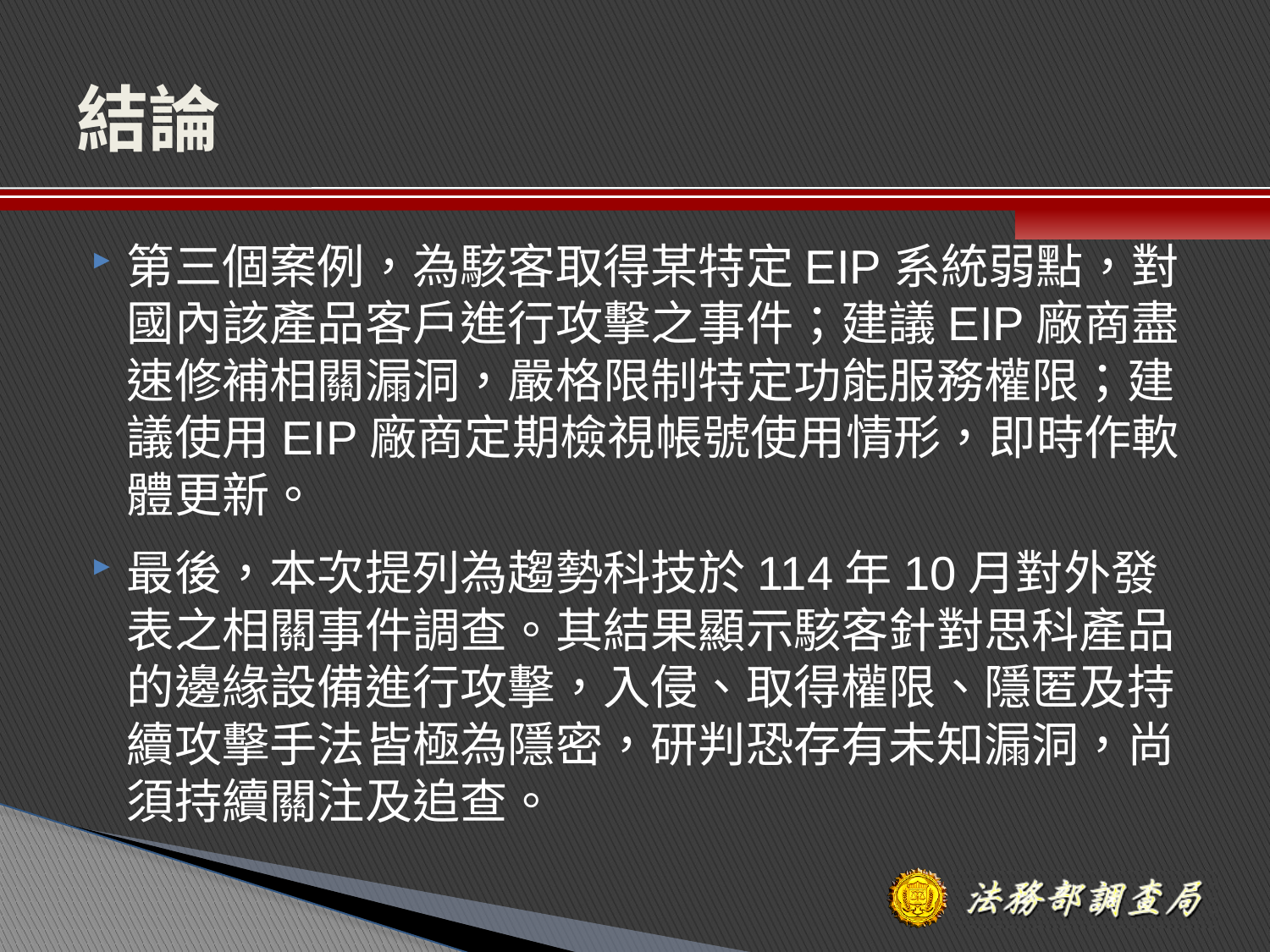

# 結論
第三個案例，為駭客取得某特定EIP系統弱點，對國內該產品客戶進行攻擊之事件；建議EIP廠商盡速修補相關漏洞，嚴格限制特定功能服務權限；建議使用EIP廠商定期檢視帳號使用情形，即時作軟體更新。
最後，本次提列為趨勢科技於114年10月對外發表之相關事件調查。其結果顯示駭客針對思科產品的邊緣設備進行攻擊，入侵、取得權限、隱匿及持續攻擊手法皆極為隱密，研判恐存有未知漏洞，尚須持續關注及追查。